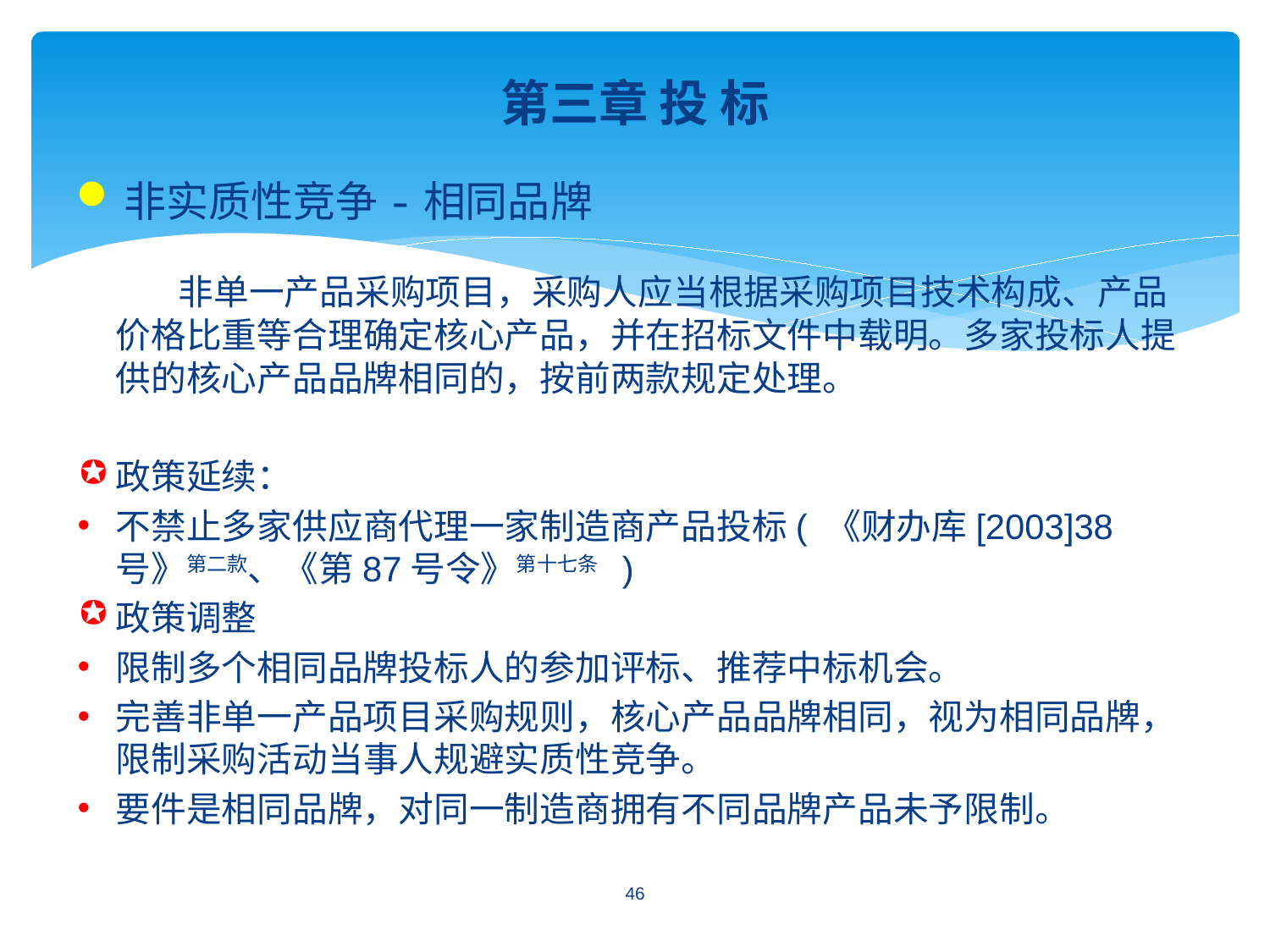

第三章 投 标
非实质性竞争-相同品牌
　  非单一产品采购项目，采购人应当根据采购项目技术构成、产品价格比重等合理确定核心产品，并在招标文件中载明。多家投标人提供的核心产品品牌相同的，按前两款规定处理。

政策延续：
不禁止多家供应商代理一家制造商产品投标( 《财办库[2003]38号》第二款、《第87号令》第十七条    )
政策调整
限制多个相同品牌投标人的参加评标、推荐中标机会。
完善非单一产品项目采购规则，核心产品品牌相同，视为相同品牌，限制采购活动当事人规避实质性竞争。
要件是相同品牌，对同一制造商拥有不同品牌产品未予限制。

46